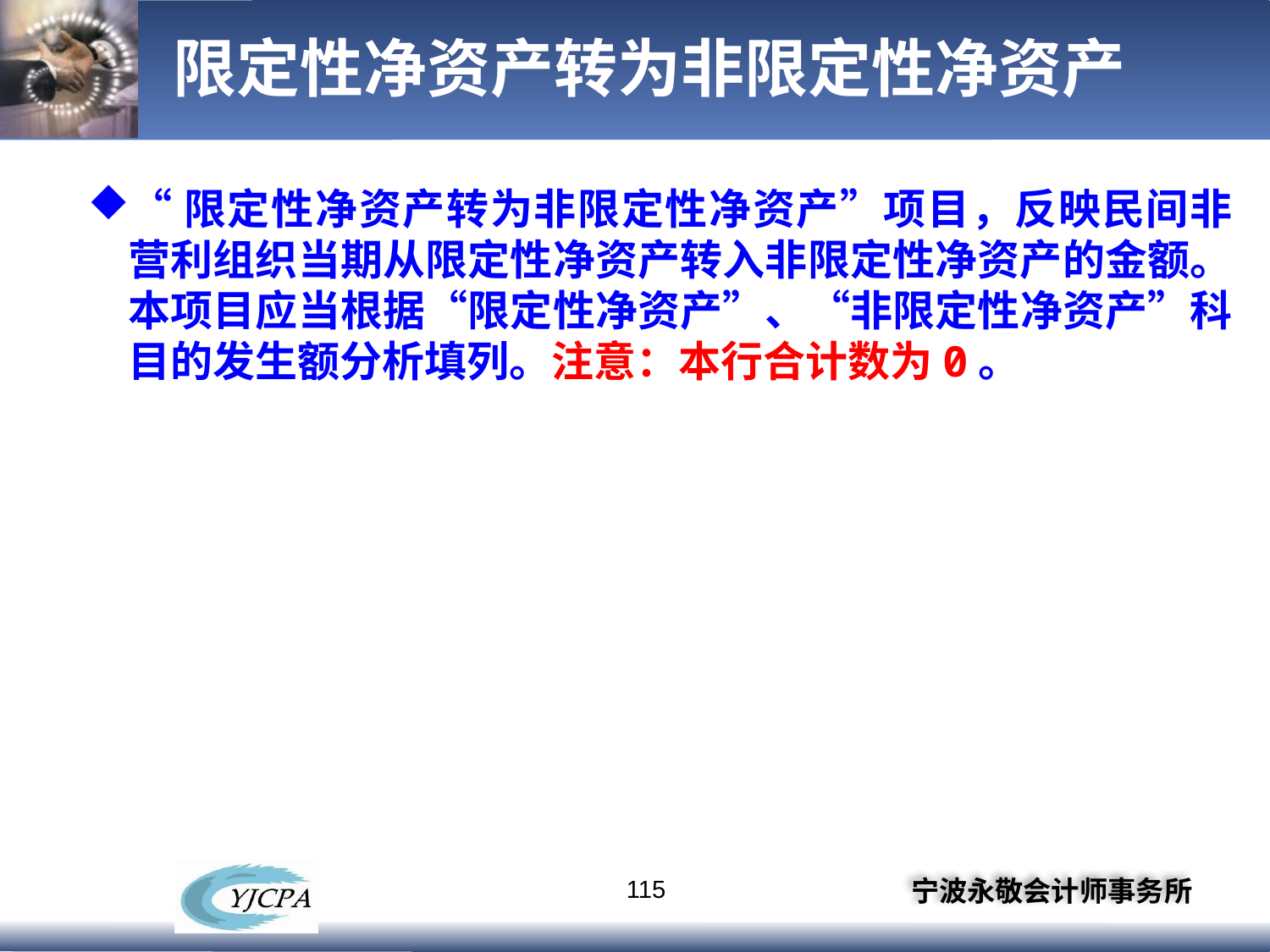

# 限定性净资产转为非限定性净资产
“限定性净资产转为非限定性净资产”项目，反映民间非营利组织当期从限定性净资产转入非限定性净资产的金额。本项目应当根据“限定性净资产”、“非限定性净资产”科目的发生额分析填列。注意：本行合计数为0。